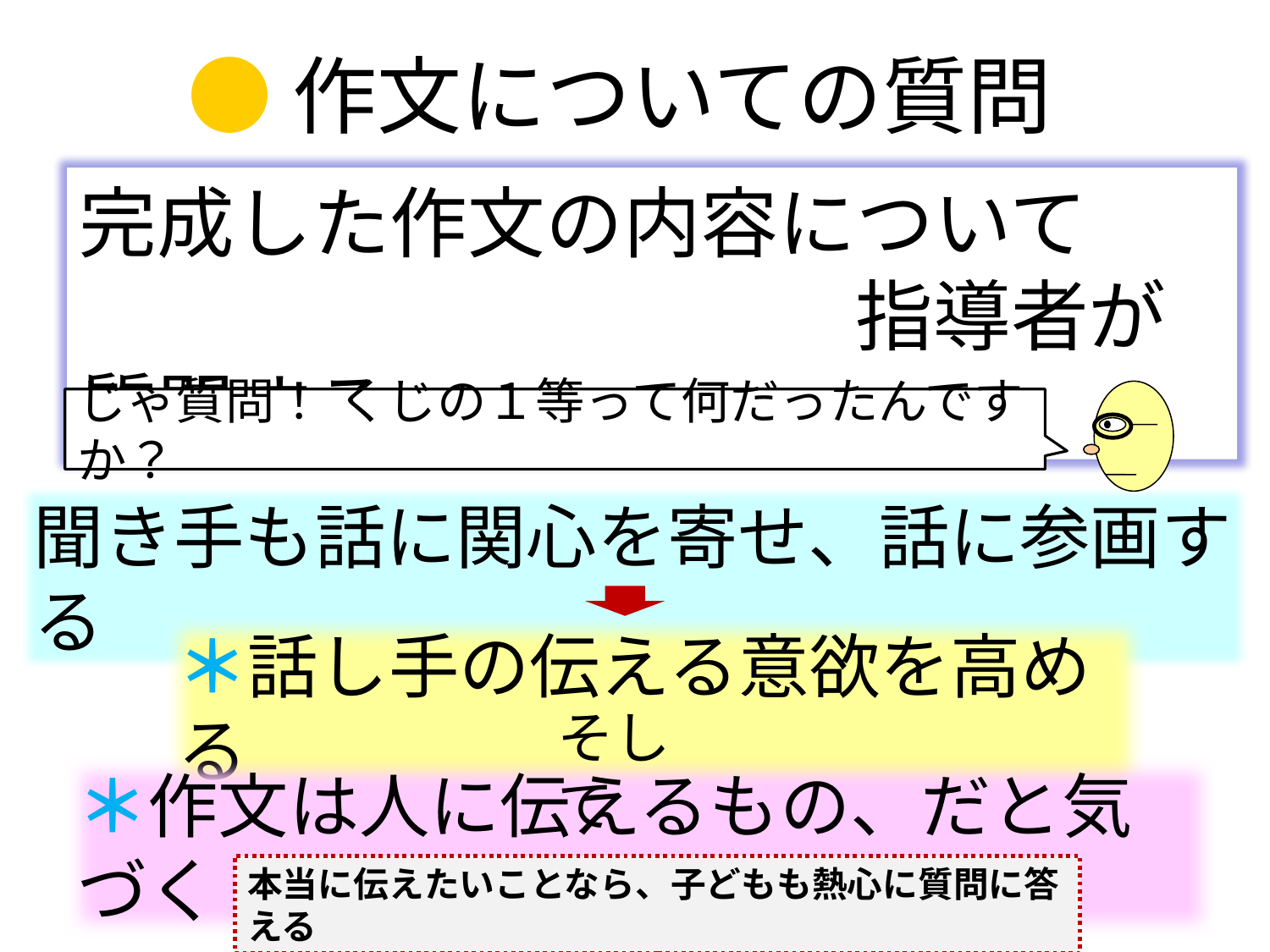

●作文についての質問
完成した作文の内容について
　　　　　　　　　　指導者が質問する

じゃ質問！　くじの１等って何だったんですか？
聞き手も話に関心を寄せ、話に参画する

＊話し手の伝える意欲を高める
そして
＊作文は人に伝えるもの、だと気づく
本当に伝えたいことなら、子どもも熱心に質問に答える